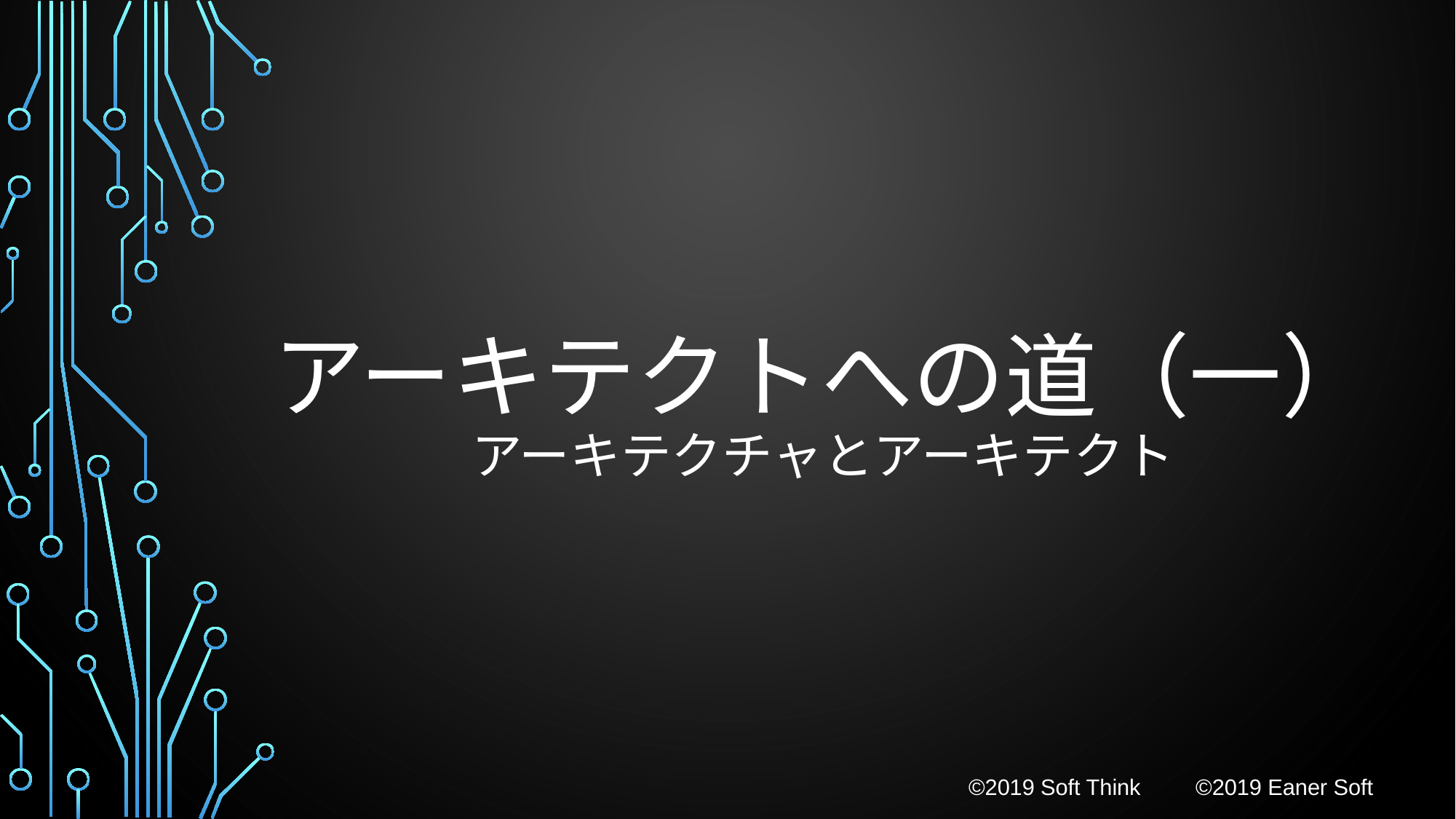

# アーキテクトへの道（一） アーキテクチャとアーキテクト
©2019 Soft Think 　　©2019 Eaner Soft